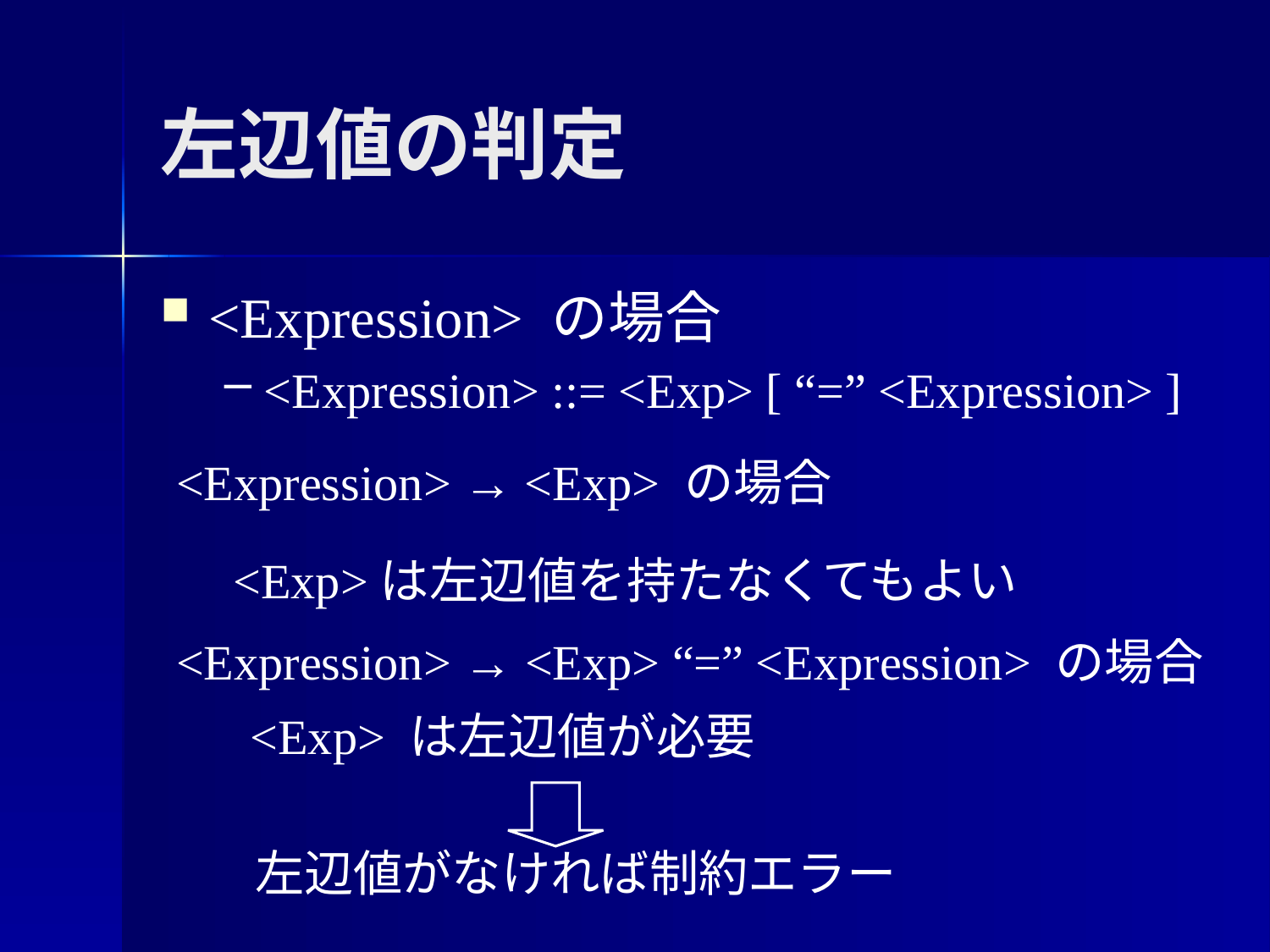

左辺値の判定
<Expression> の場合
<Expression> ::= <Exp> [ “=” <Expression> ]
<Expression> → <Exp> の場合
<Exp>は左辺値を持たなくてもよい
<Expression> → <Exp> “=” <Expression> の場合
<Exp> は左辺値が必要

左辺値がなければ制約エラー